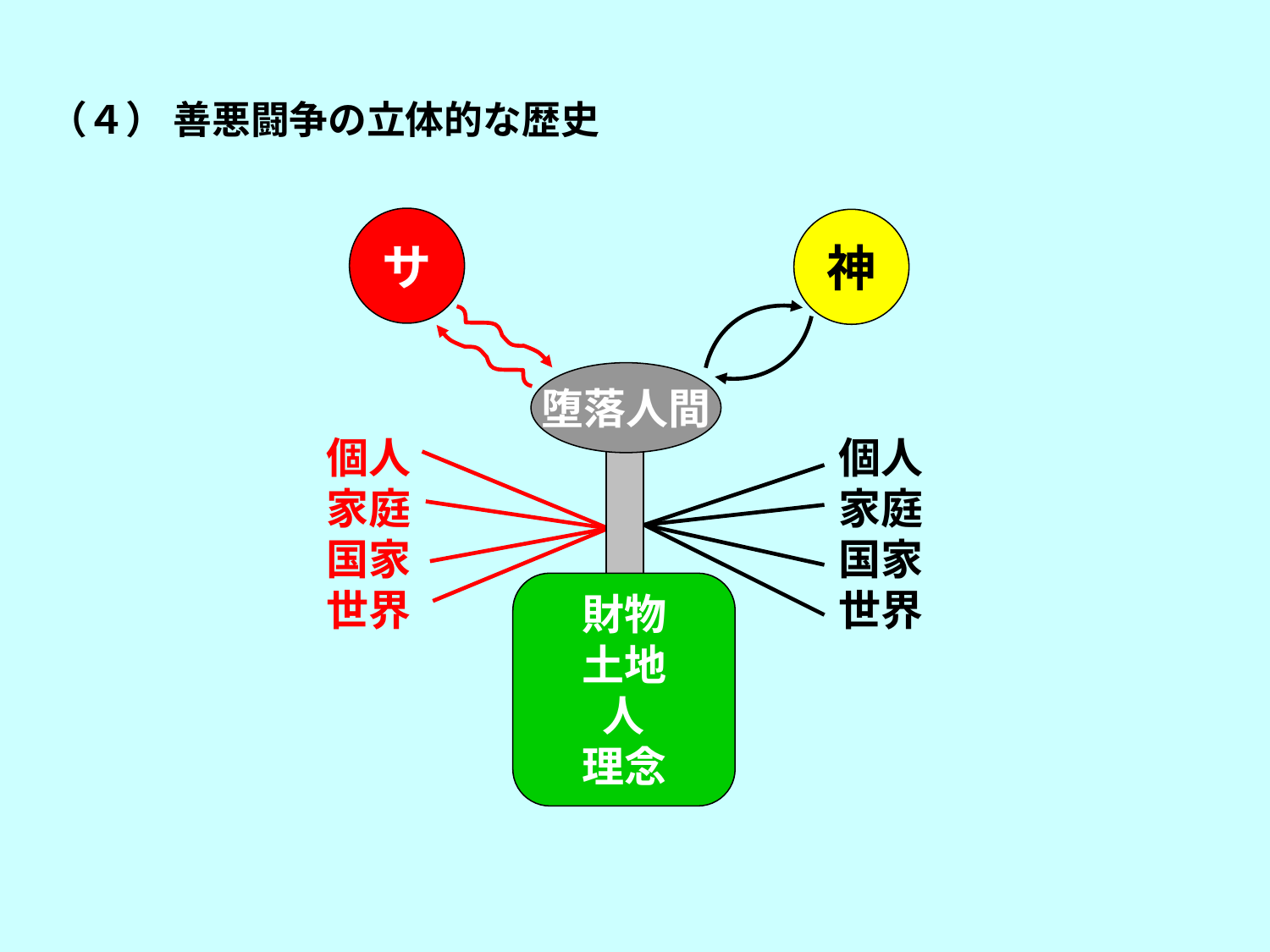

（４） 善悪闘争の立体的な歴史
サ
神

堕落人間
個人
家庭
国家
世界
個人
家庭
国家
世界

財物
土地
人
理念